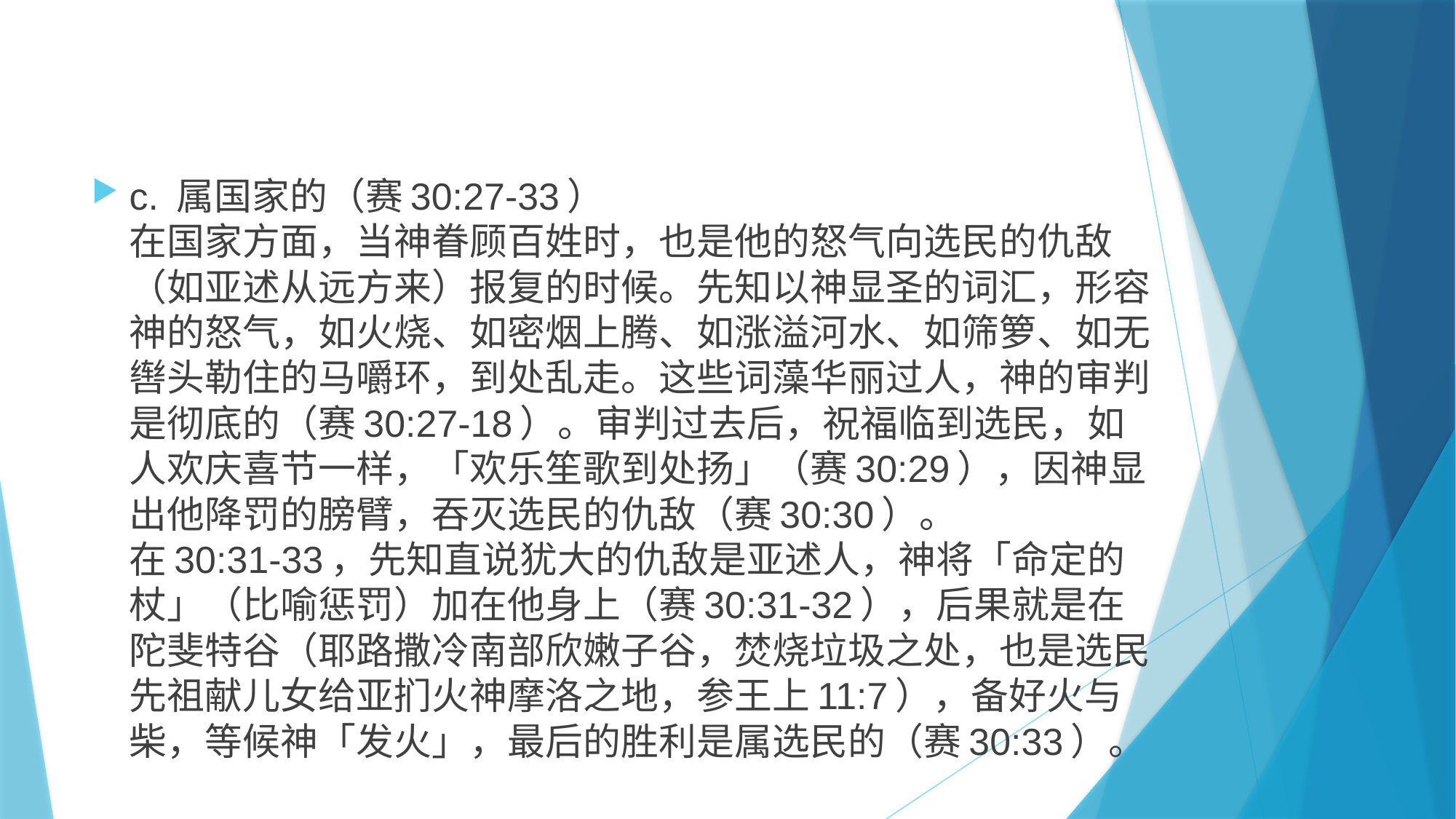

#
c. 属国家的（赛30:27-33）
在国家方面，当神眷顾百姓时，也是他的怒气向选民的仇敌（如亚述从远方来）报复的时候。先知以神显圣的词汇，形容神的怒气，如火烧、如密烟上腾、如涨溢河水、如筛箩、如无辔头勒住的马嚼环，到处乱走。这些词藻华丽过人，神的审判是彻底的（赛30:27-18）。审判过去后，祝福临到选民，如人欢庆喜节一样，「欢乐笙歌到处扬」（赛30:29），因神显出他降罚的膀臂，吞灭选民的仇敌（赛30:30）。
在30:31-33，先知直说犹大的仇敌是亚述人，神将「命定的杖」（比喻惩罚）加在他身上（赛30:31-32），后果就是在陀斐特谷（耶路撒冷南部欣嫩子谷，焚烧垃圾之处，也是选民先祖献儿女给亚扪火神摩洛之地，参王上11:7），备好火与柴，等候神「发火」，最后的胜利是属选民的（赛30:33）。